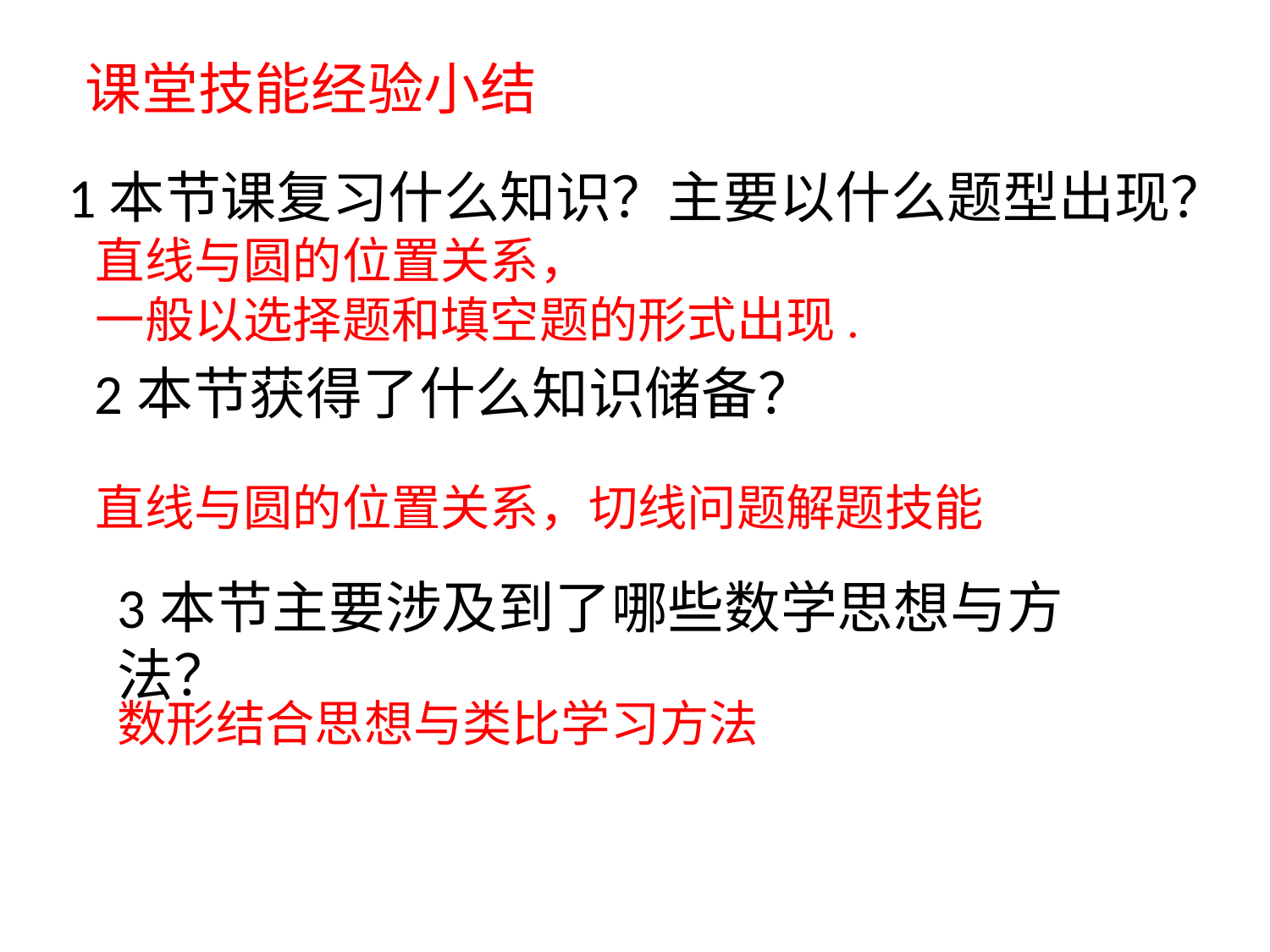

# 课堂技能经验小结
1本节课复习什么知识？主要以什么题型出现？
直线与圆的位置关系，
一般以选择题和填空题的形式出现.
2本节获得了什么知识储备？
直线与圆的位置关系，切线问题解题技能
3本节主要涉及到了哪些数学思想与方法？
数形结合思想与类比学习方法